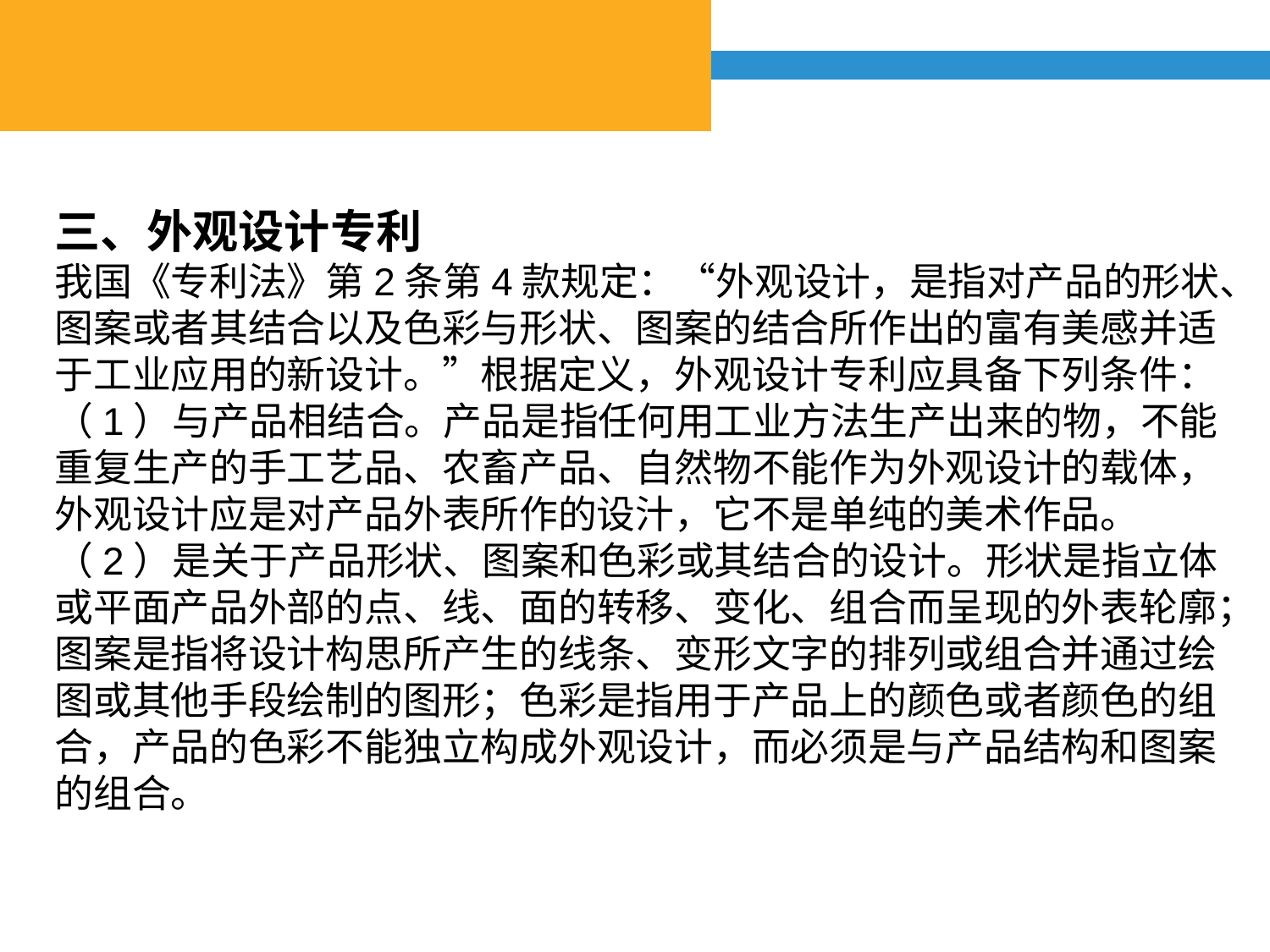

三、外观设计专利
我国《专利法》第2条第4款规定：“外观设计，是指对产品的形状、图案或者其结合以及色彩与形状、图案的结合所作出的富有美感并适于工业应用的新设计。”根据定义，外观设计专利应具备下列条件：
（1）与产品相结合。产品是指任何用工业方法生产出来的物，不能重复生产的手工艺品、农畜产品、自然物不能作为外观设计的载体，外观设计应是对产品外表所作的设汁，它不是单纯的美术作品。
（2）是关于产品形状、图案和色彩或其结合的设计。形状是指立体或平面产品外部的点、线、面的转移、变化、组合而呈现的外表轮廓；图案是指将设计构思所产生的线条、变形文字的排列或组合并通过绘图或其他手段绘制的图形；色彩是指用于产品上的颜色或者颜色的组合，产品的色彩不能独立构成外观设计，而必须是与产品结构和图案的组合。